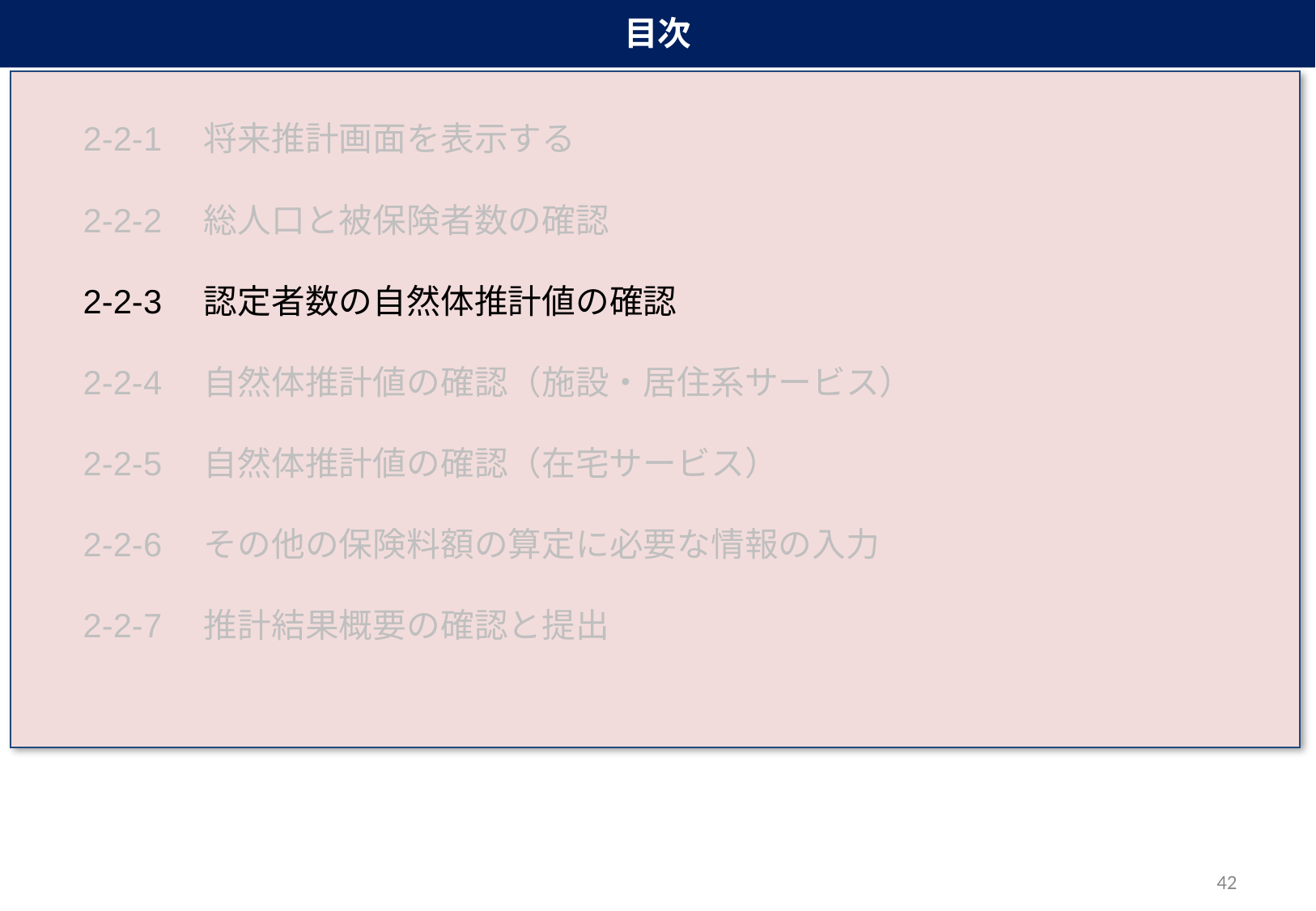

目次

2-2-1　将来推計画面を表示する
2-2-2　総人口と被保険者数の確認
2-2-3　認定者数の自然体推計値の確認
2-2-4　自然体推計値の確認（施設・居住系サービス）
2-2-5　自然体推計値の確認（在宅サービス）
2-2-6　その他の保険料額の算定に必要な情報の入力
2-2-7　推計結果概要の確認と提出

42